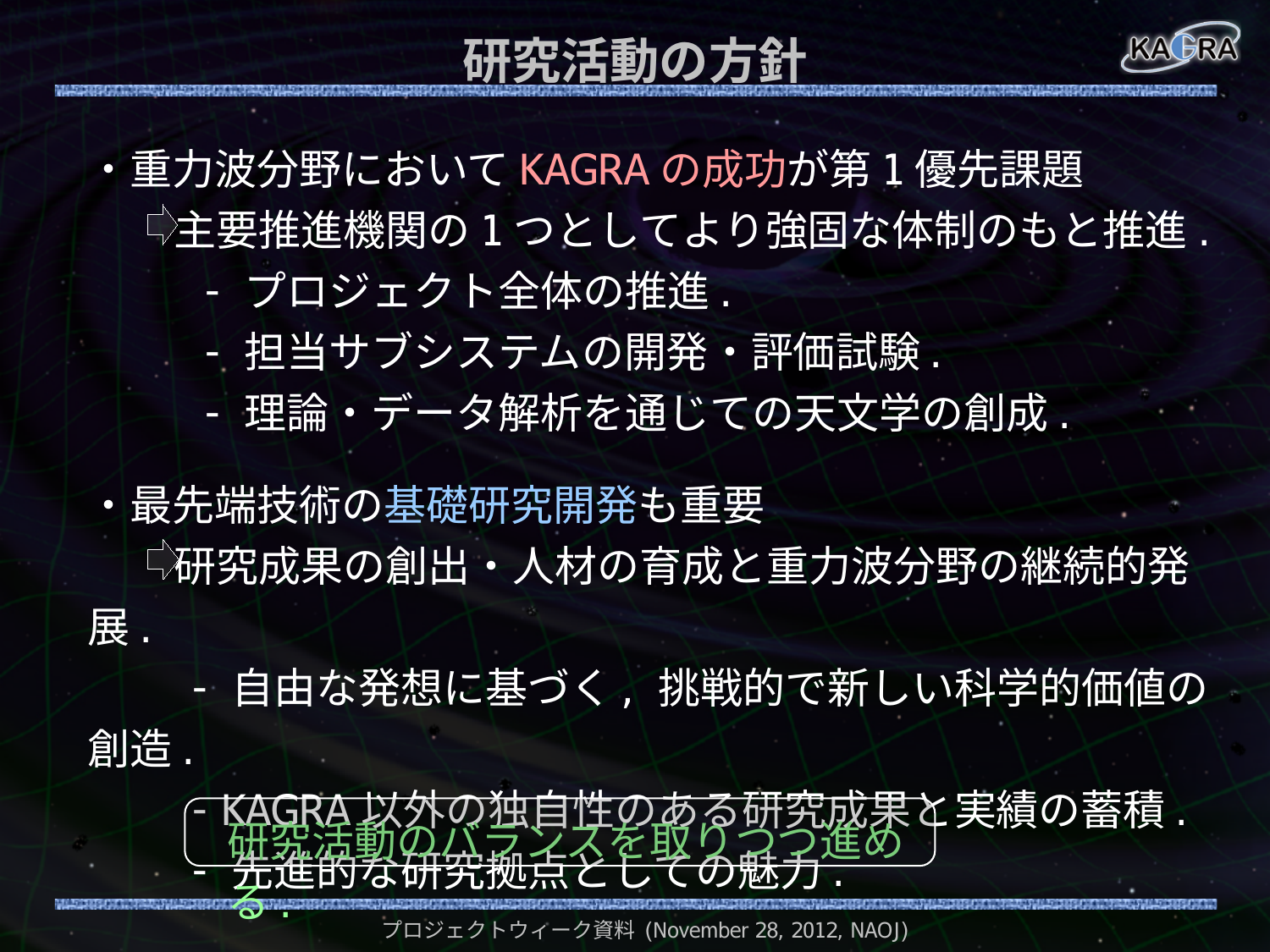

# 研究活動の方針
・重力波分野においてKAGRAの成功が第1優先課題
        主要推進機関の1つとしてより強固な体制のもと推進.
         - プロジェクト全体の推進.
         - 担当サブシステムの開発・評価試験.
         - 理論・データ解析を通じての天文学の創成.

・最先端技術の基礎研究開発も重要
        研究成果の創出・人材の育成と重力波分野の継続的発展.
        - 自由な発想に基づく, 挑戦的で新しい科学的価値の創造.
        - KAGRA以外の独自性のある研究成果と実績の蓄積.
        - 先進的な研究拠点としての魅力.

研究活動のバランスを取りつつ進める.
プロジェクトウィーク資料 (November 28, 2012, NAOJ)